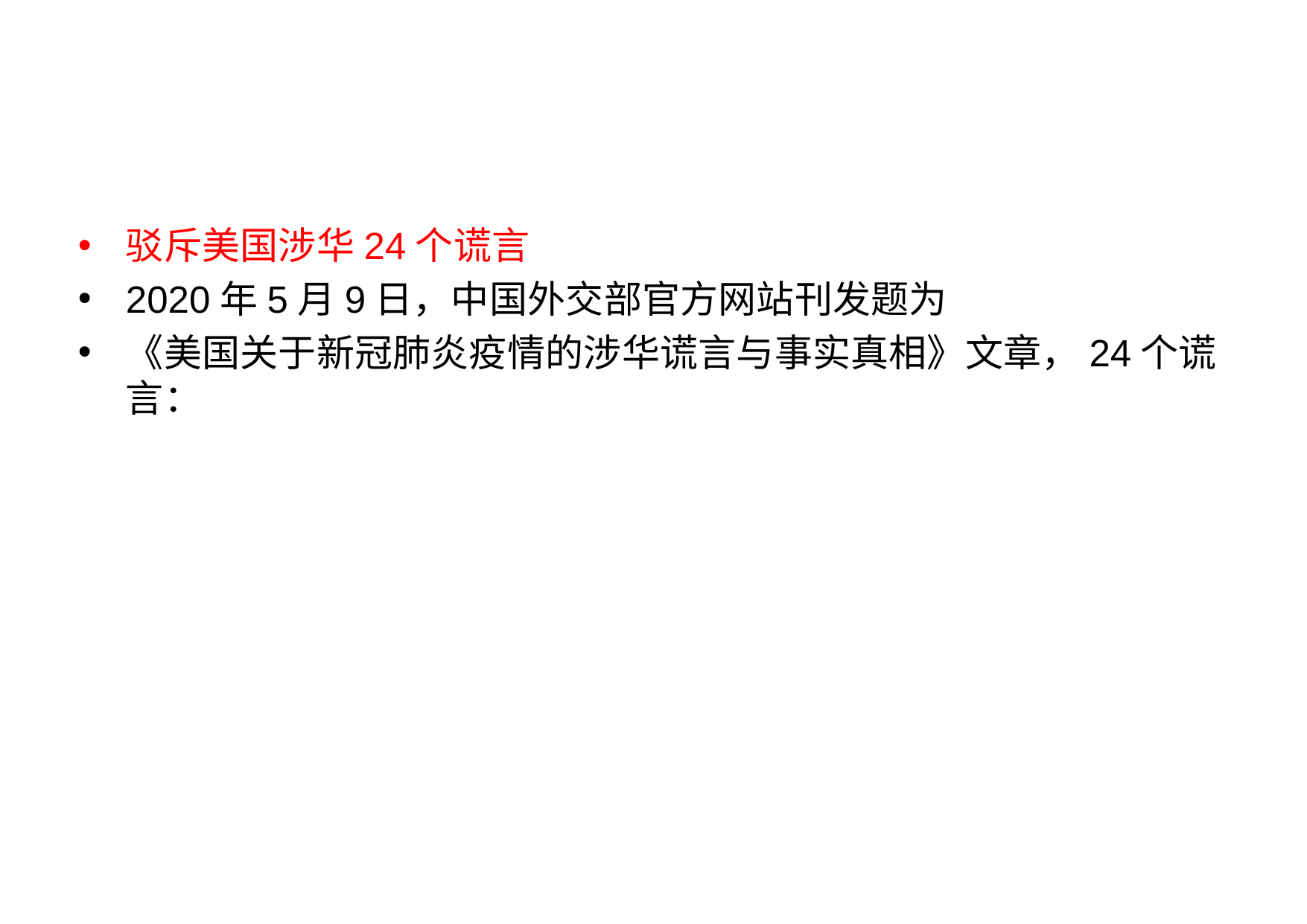

#
驳斥美国涉华24个谎言
2020年5月9日，中国外交部官方网站刊发题为
《美国关于新冠肺炎疫情的涉华谎言与事实真相》文章，24个谎言：